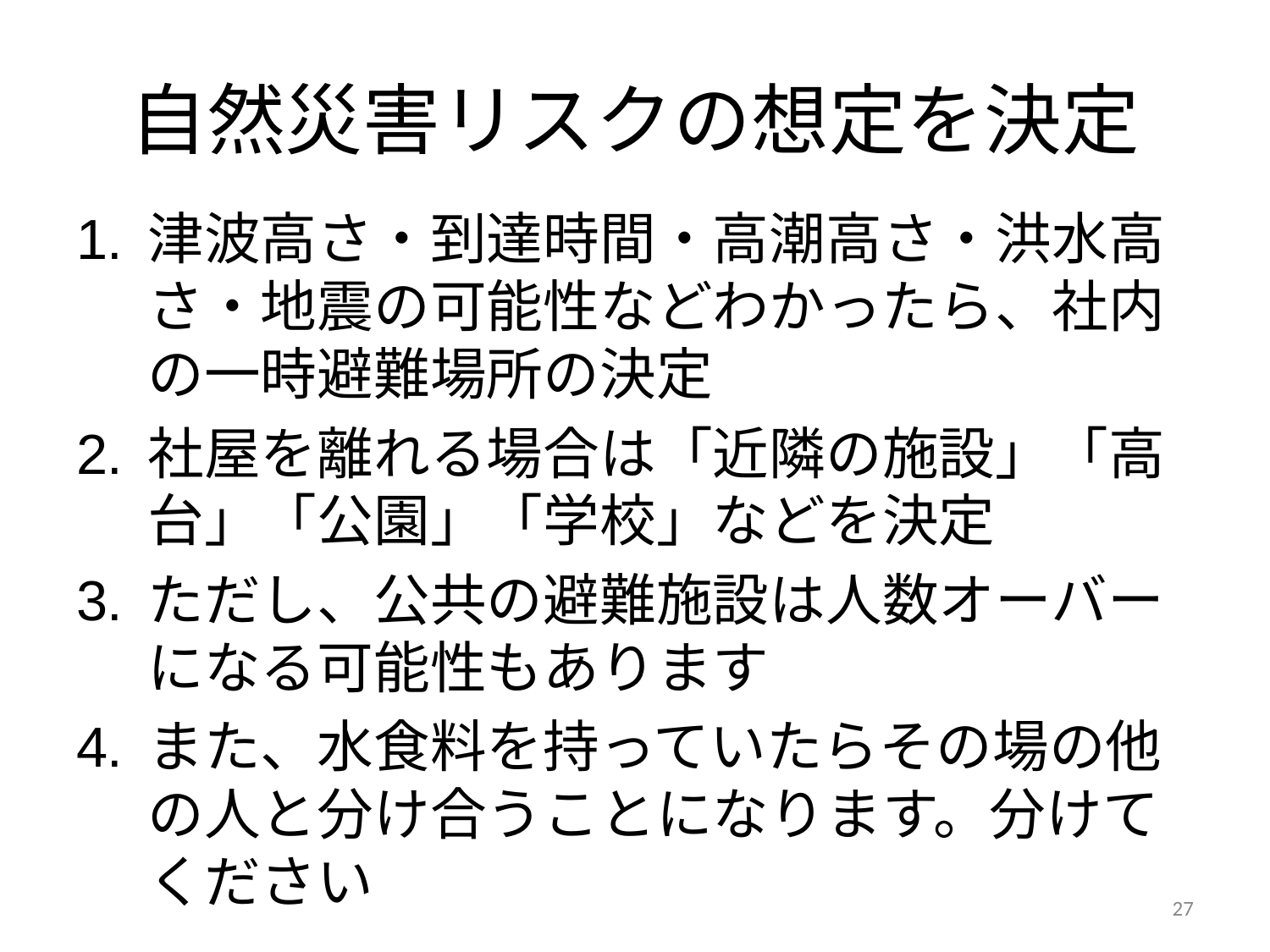

# 自然災害リスクの想定を決定
津波高さ・到達時間・高潮高さ・洪水高さ・地震の可能性などわかったら、社内の一時避難場所の決定
社屋を離れる場合は「近隣の施設」「高台」「公園」「学校」などを決定
ただし、公共の避難施設は人数オーバーになる可能性もあります
また、水食料を持っていたらその場の他の人と分け合うことになります。分けてください

27